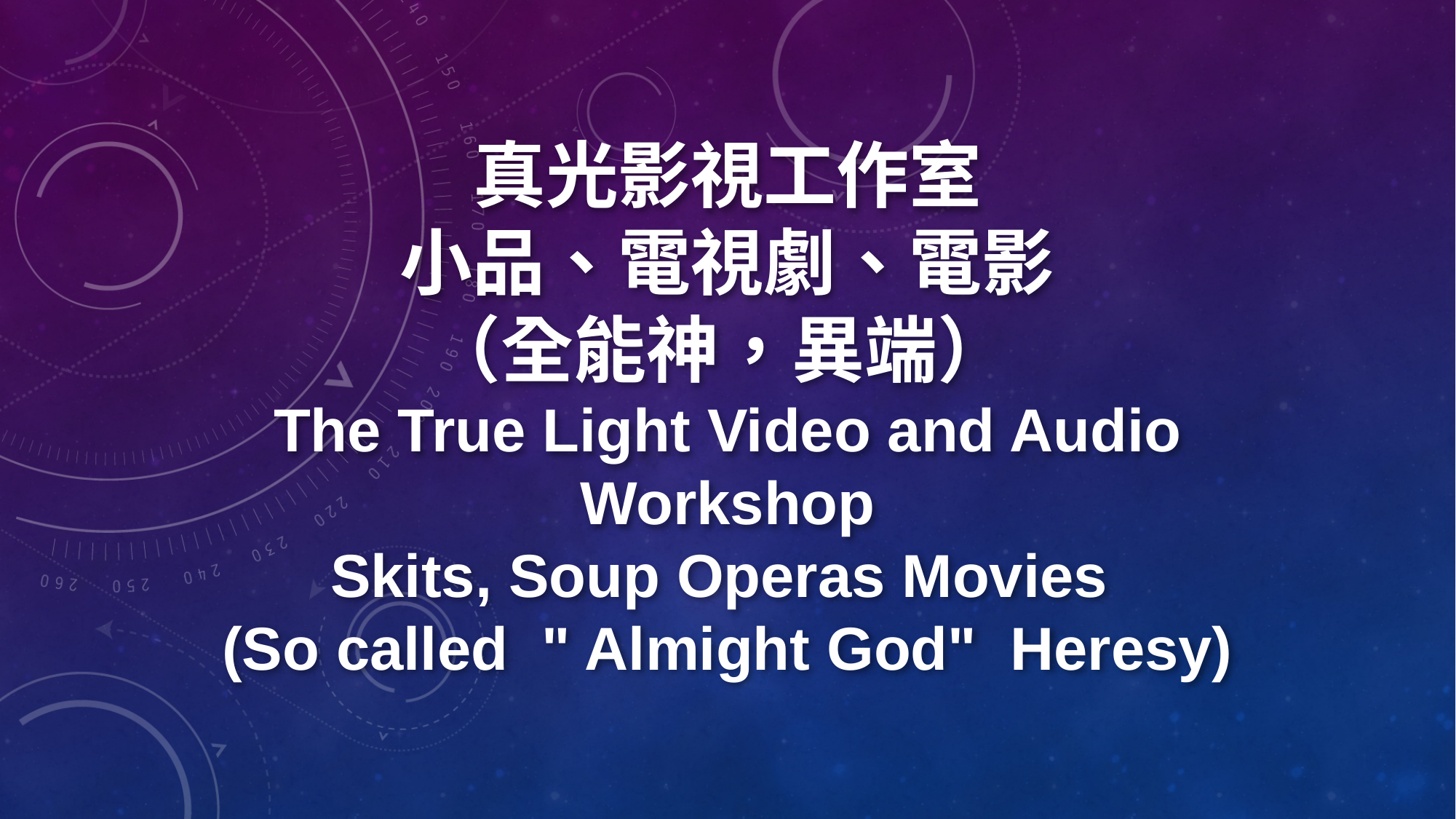

真光影視工作室
小品、電視劇、電影
（全能神，異端）
The True Light Video and Audio Workshop
Skits, Soup Operas Movies
(So called  " Almight God"  Heresy)